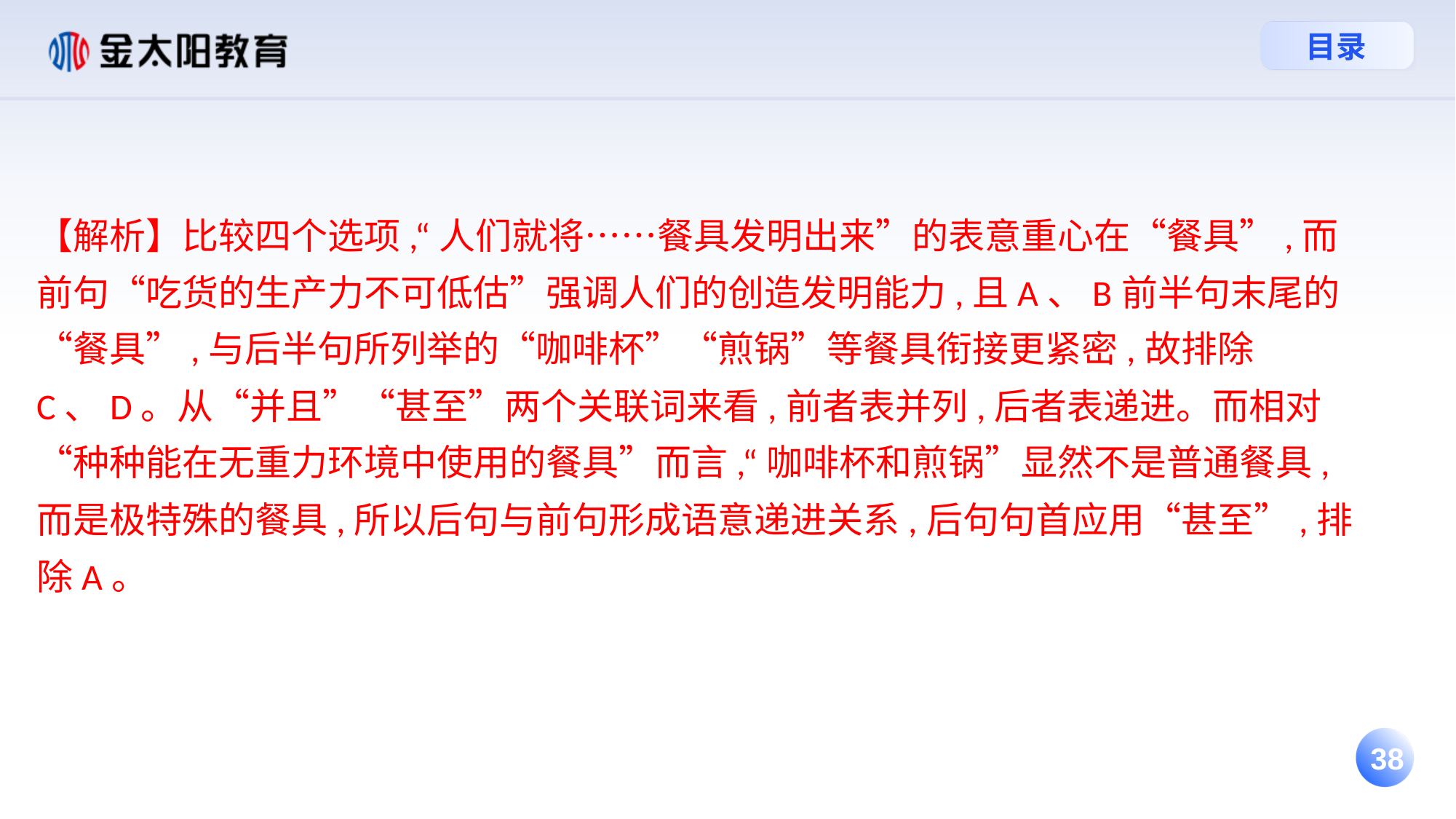

【解析】比较四个选项,“人们就将……餐具发明出来”的表意重心在“餐具”,而前句“吃货的生产力不可低估”强调人们的创造发明能力,且A、B前半句末尾的“餐具”,与后半句所列举的“咖啡杯”“煎锅”等餐具衔接更紧密,故排除C、D。从“并且”“甚至”两个关联词来看,前者表并列,后者表递进。而相对“种种能在无重力环境中使用的餐具”而言,“咖啡杯和煎锅”显然不是普通餐具,而是极特殊的餐具,所以后句与前句形成语意递进关系,后句句首应用“甚至”,排除A。